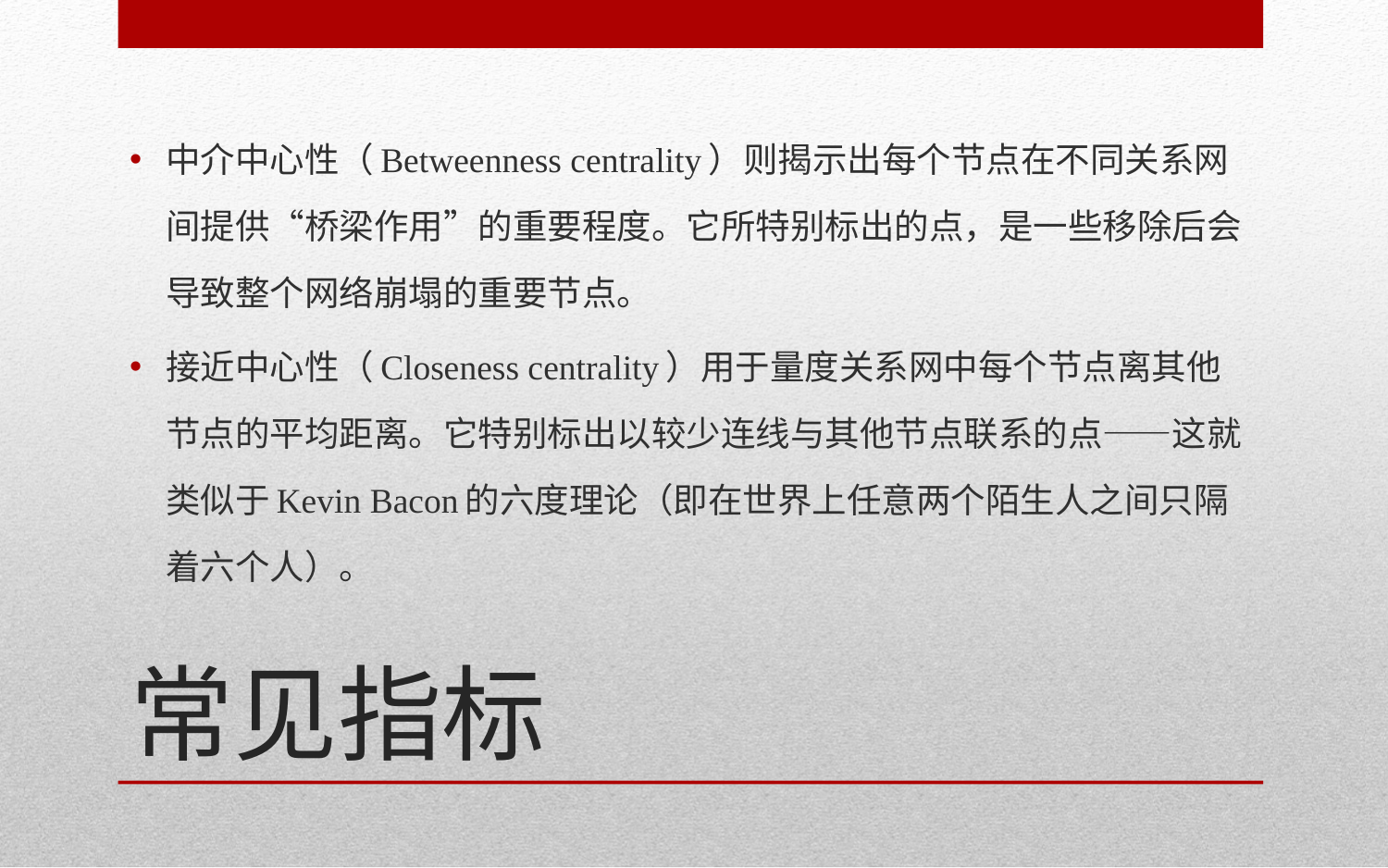

中介中心性（Betweenness centrality）则揭示出每个节点在不同关系网间提供“桥梁作用”的重要程度。它所特别标出的点，是一些移除后会导致整个网络崩塌的重要节点。
接近中心性（Closeness centrality）用于量度关系网中每个节点离其他节点的平均距离。它特别标出以较少连线与其他节点联系的点——这就类似于Kevin Bacon的六度理论（即在世界上任意两个陌生人之间只隔着六个人）。

# 常见指标